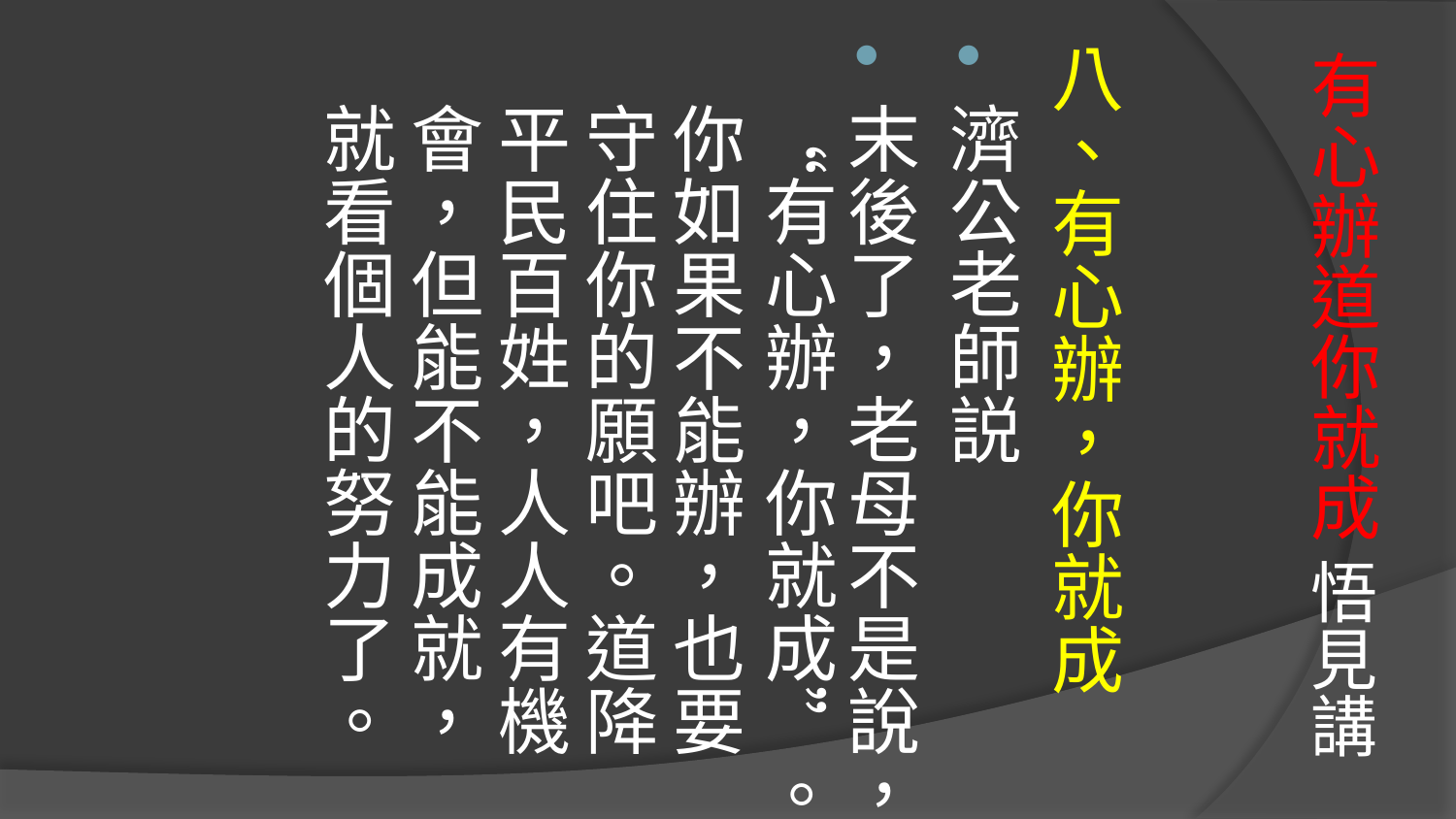

八、有心辦，你就成
濟公老師説
末後了，老母不是說，“有心辦，你就成”。你如果不能辦，也要守住你的願吧。道降平民百姓，人人有機會，但能不能成就，就看個人的努力了。

# 有心辦道你就成 悟見講